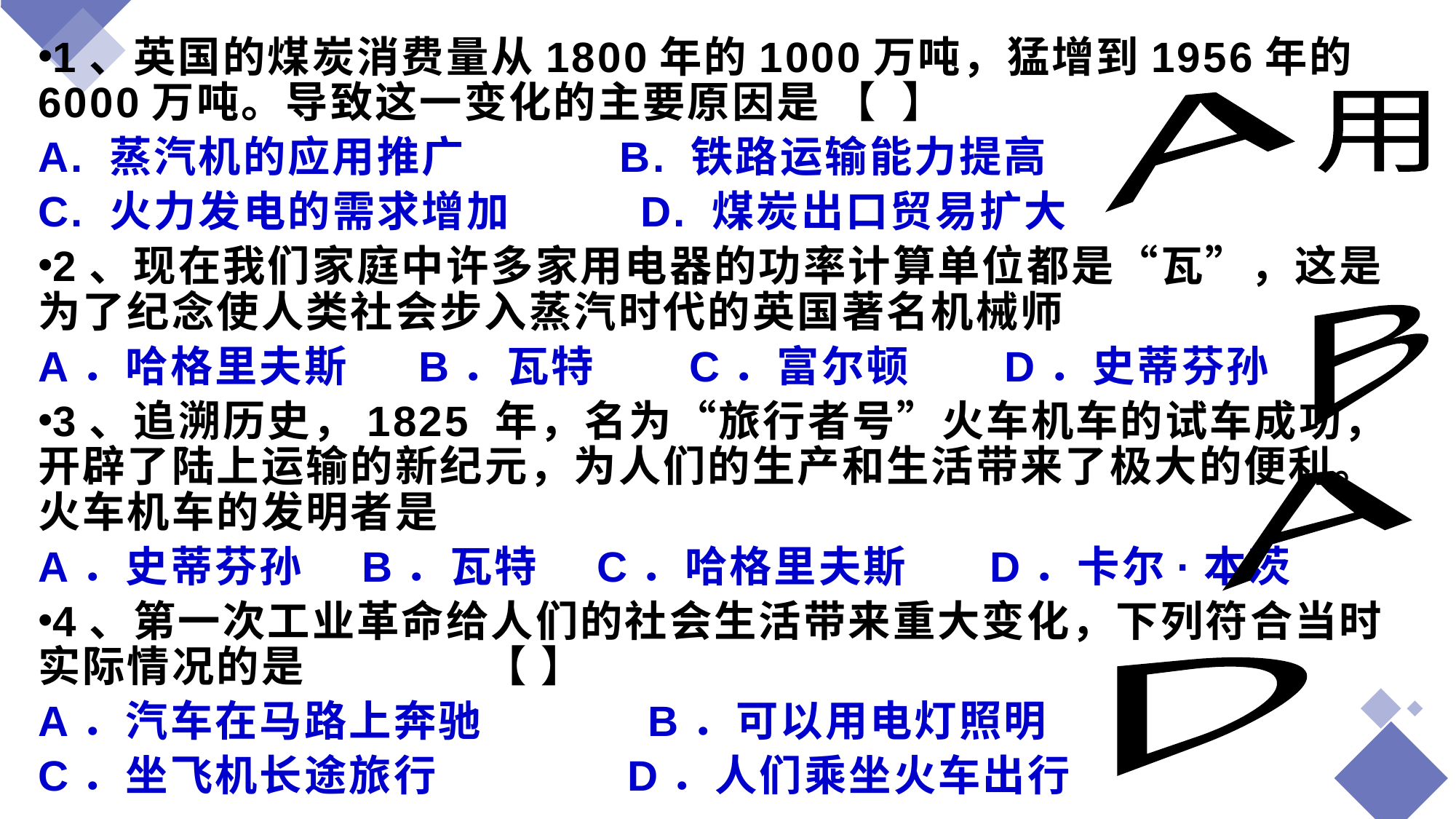

1、英国的煤炭消费量从1800年的1000万吨，猛增到1956年的6000万吨。导致这一变化的主要原因是 【  】
A. 蒸汽机的应用推广            B. 铁路运输能力提高
C. 火力发电的需求增加          D. 煤炭出口贸易扩大
2、现在我们家庭中许多家用电器的功率计算单位都是“瓦”，这是为了纪念使人类社会步入蒸汽时代的英国著名机械师
A．哈格里夫斯     B．瓦特       C．富尔顿       D．史蒂芬孙
3、追溯历史，1825 年，名为“旅行者号”火车机车的试车成功，开辟了陆上运输的新纪元，为人们的生产和生活带来了极大的便利。火车机车的发明者是
A．史蒂芬孙    B．瓦特    C．哈格里夫斯      D．卡尔·本茨
4、第一次工业革命给人们的社会生活带来重大变化，下列符合当时实际情况的是               【 】
A．汽车在马路上奔驰             B．可以用电灯照明
C．坐飞机长途旅行               D．人们乘坐火车出行
A
用
B
A
D